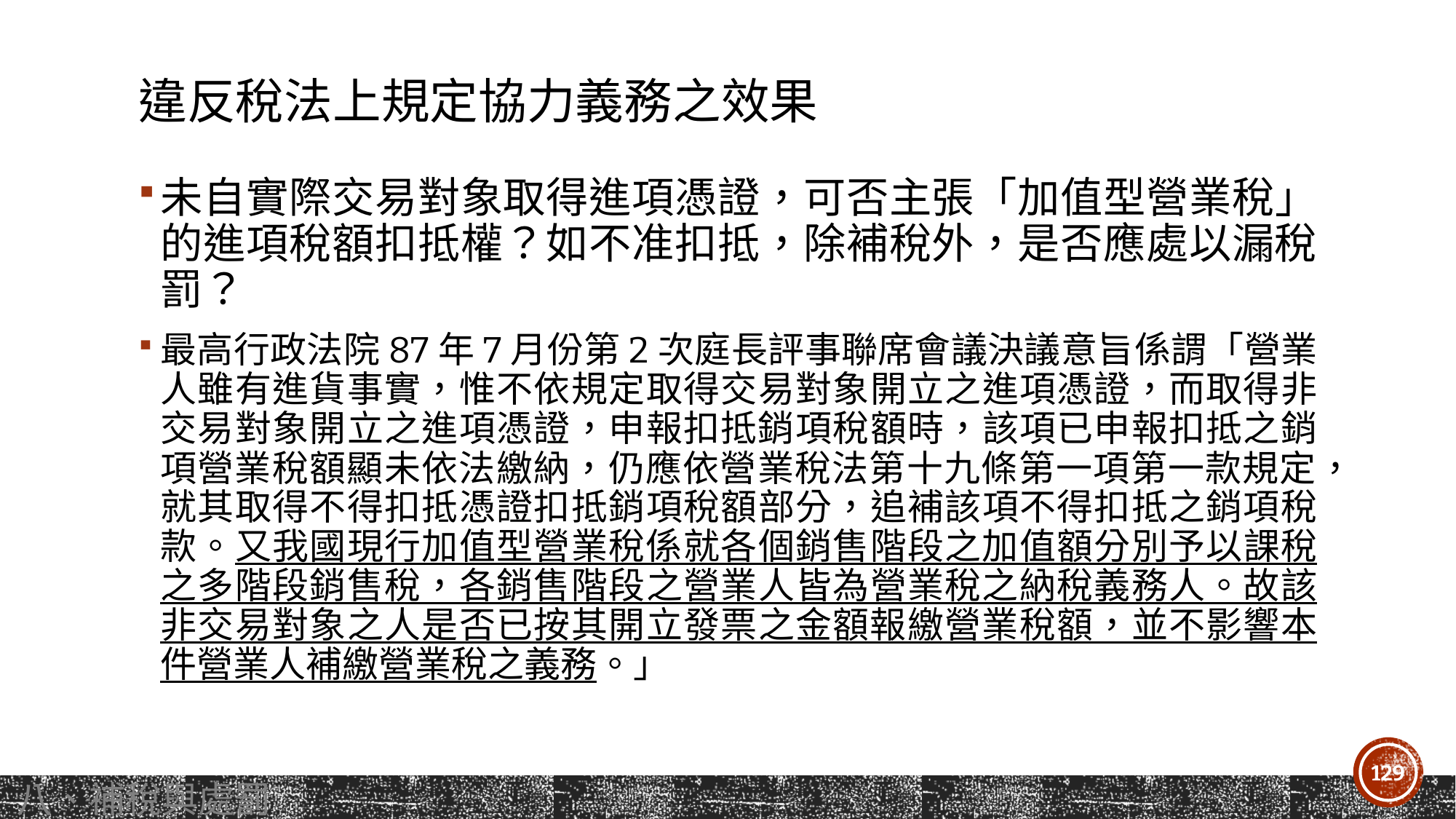

# 違反稅法上規定協力義務之效果
未自實際交易對象取得進項憑證，可否主張「加值型營業稅」的進項稅額扣抵權？如不准扣抵，除補稅外，是否應處以漏稅罰？
最高行政法院87年7月份第2次庭長評事聯席會議決議意旨係謂「營業人雖有進貨事實，惟不依規定取得交易對象開立之進項憑證，而取得非交易對象開立之進項憑證，申報扣抵銷項稅額時，該項已申報扣抵之銷項營業稅額顯未依法繳納，仍應依營業稅法第十九條第一項第一款規定，就其取得不得扣抵憑證扣抵銷項稅額部分，追補該項不得扣抵之銷項稅款。又我國現行加值型營業稅係就各個銷售階段之加值額分別予以課稅之多階段銷售稅，各銷售階段之營業人皆為營業稅之納稅義務人。故該非交易對象之人是否已按其開立發票之金額報繳營業稅額，並不影響本件營業人補繳營業稅之義務。」

129